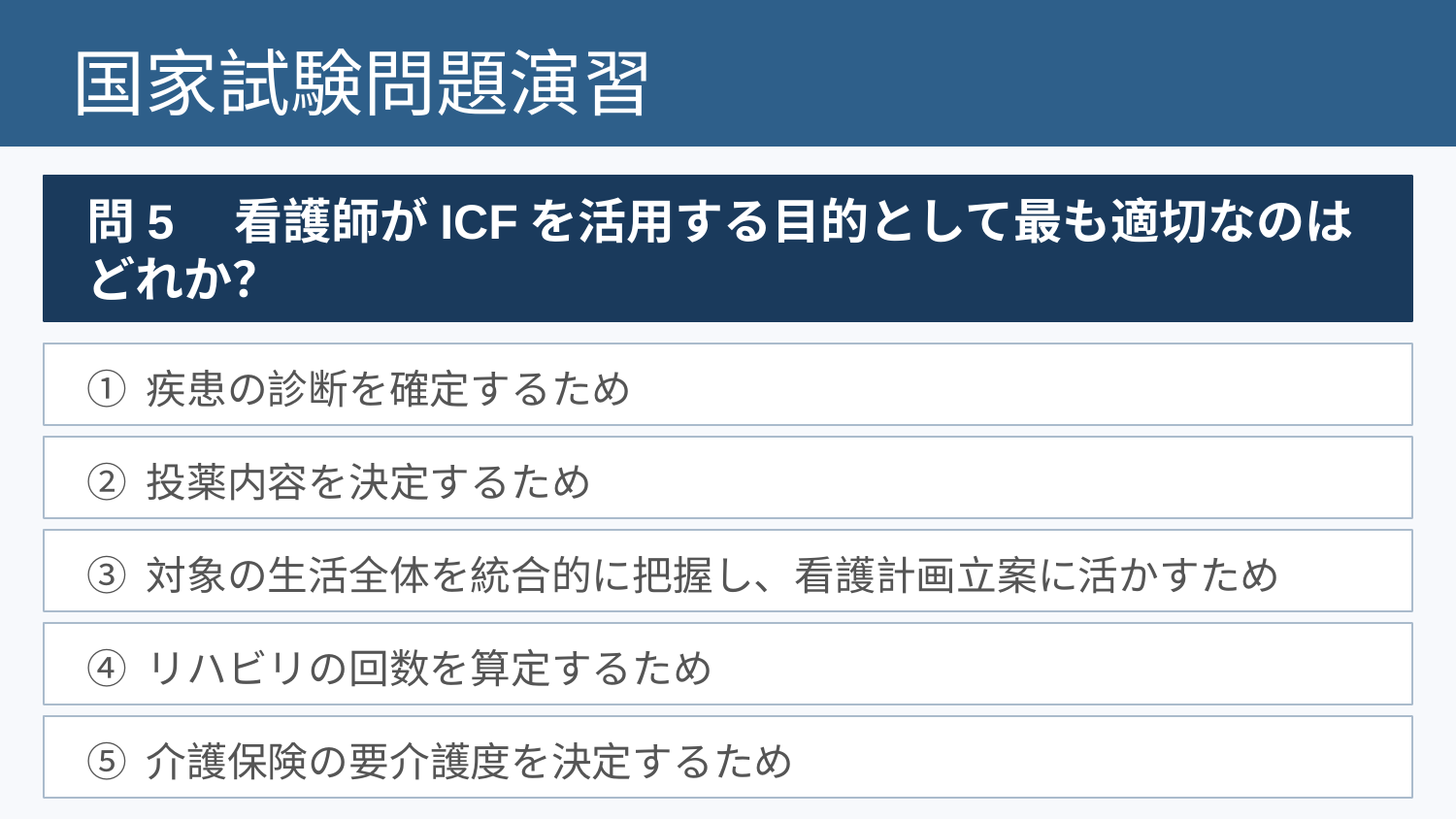

国家試験問題演習

問5　看護師がICFを活用する目的として最も適切なのはどれか？

① 疾患の診断を確定するため

② 投薬内容を決定するため

③ 対象の生活全体を統合的に把握し、看護計画立案に活かすため

④ リハビリの回数を算定するため

⑤ 介護保険の要介護度を決定するため